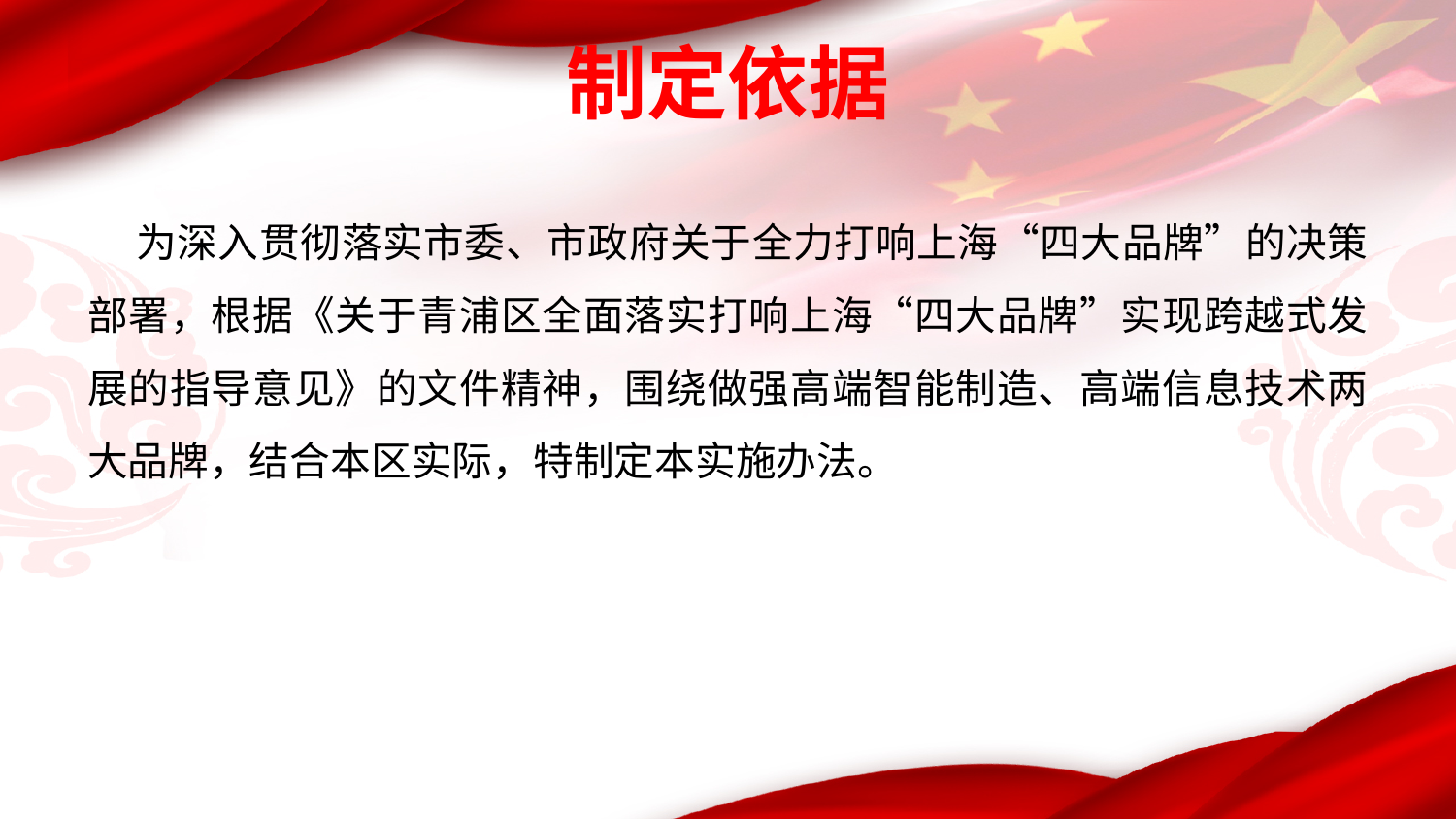

# 制定依据
    为深入贯彻落实市委、市政府关于全力打响上海“四大品牌”的决策部署，根据《关于青浦区全面落实打响上海“四大品牌”实现跨越式发展的指导意见》的文件精神，围绕做强高端智能制造、高端信息技术两大品牌，结合本区实际，特制定本实施办法。